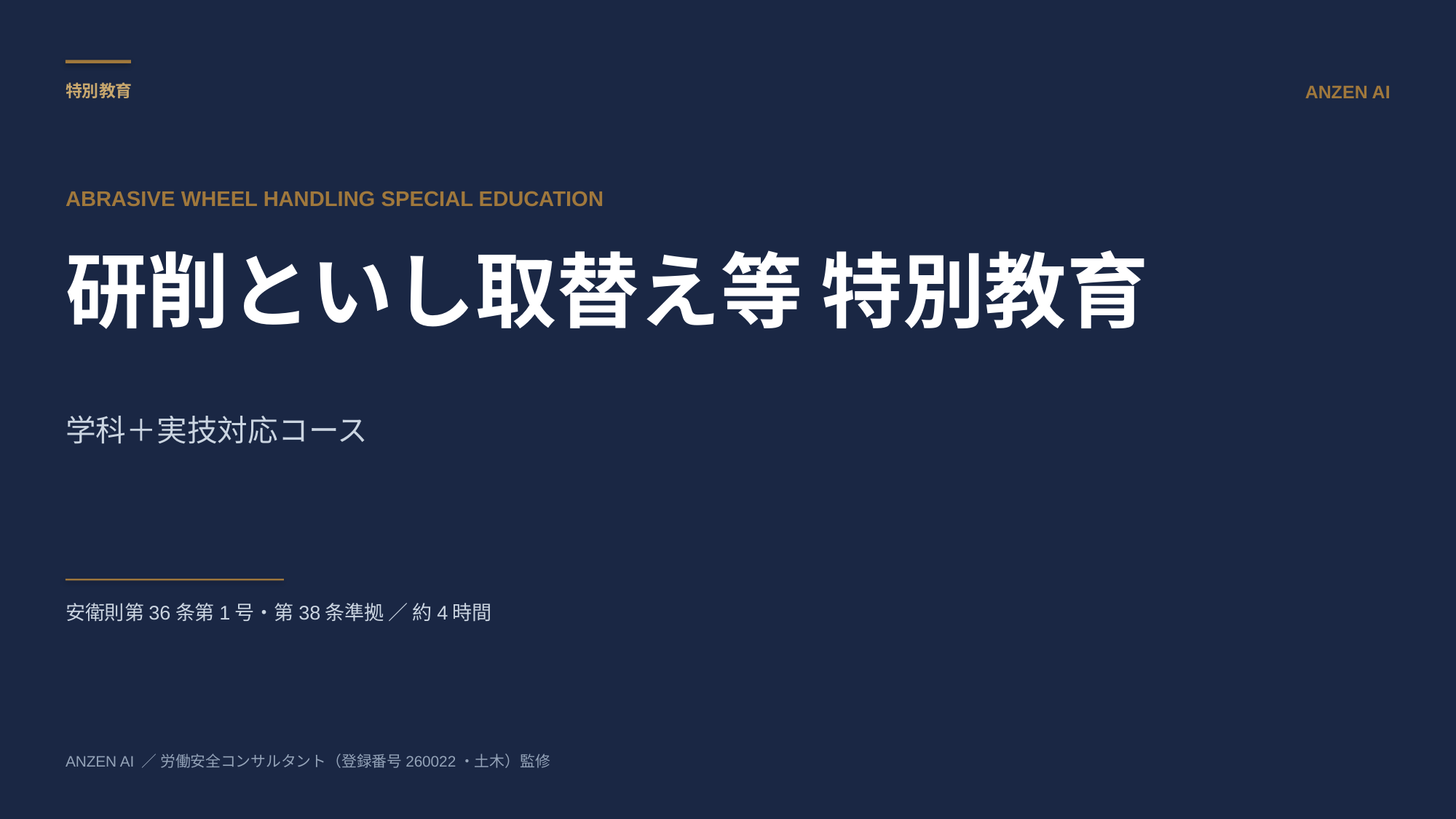

特別教育
ANZEN AI
ABRASIVE WHEEL HANDLING SPECIAL EDUCATION
研削といし取替え等 特別教育
学科＋実技対応コース

安衛則第36条第1号・第38条準拠 ／ 約4時間
ANZEN AI ／ 労働安全コンサルタント（登録番号260022・土木）監修